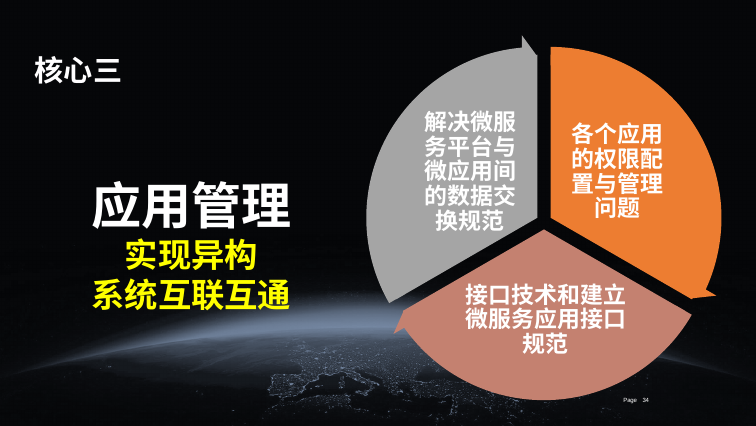

核心三

解决微服务平台与微应用间的数据交换规范

各个应用的权限配置与管理问题

接口技术和建立微服务应用接口规范
应用管理
实现异构
系统互联互通